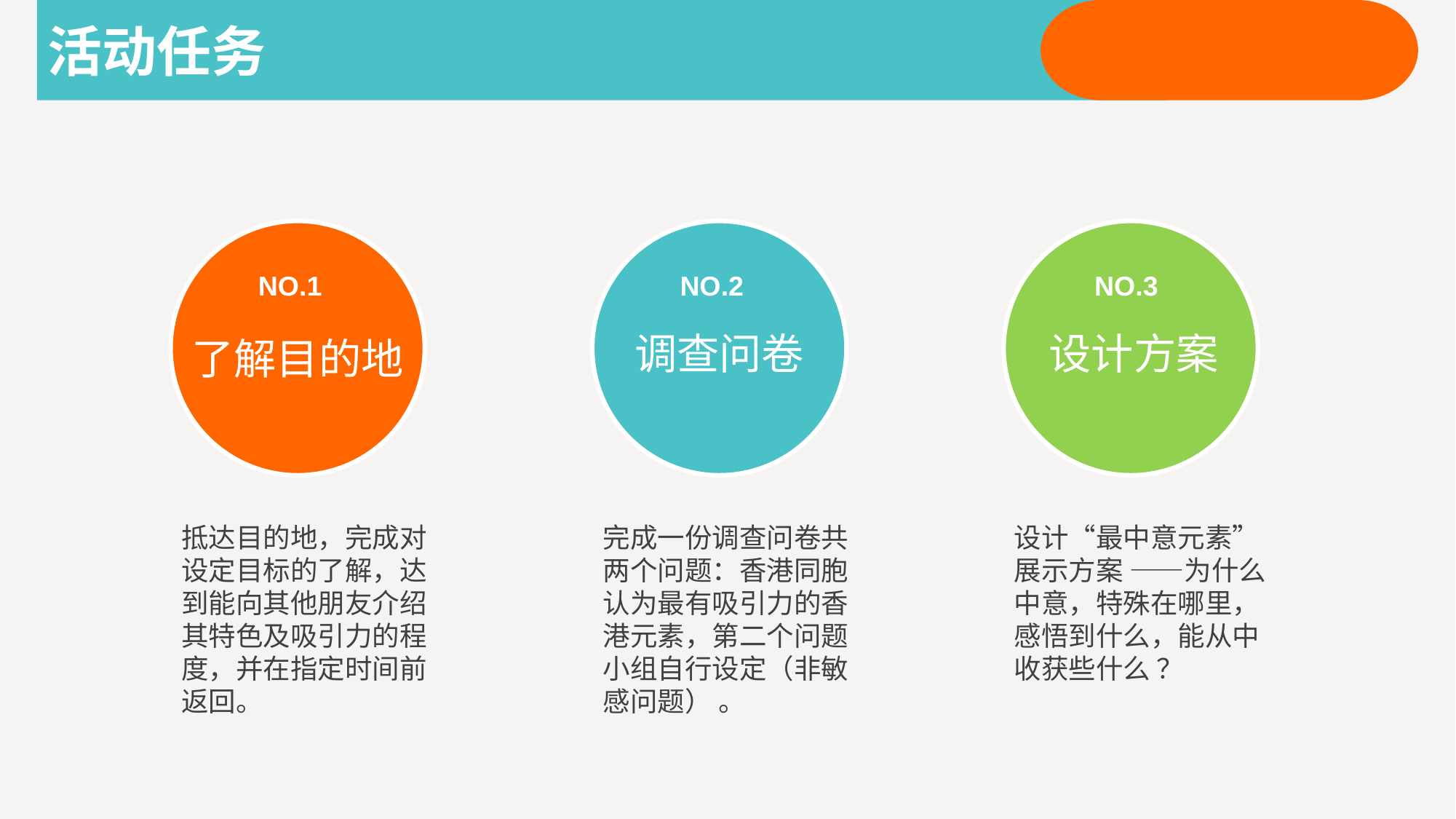

活动任务

NO.1

NO.2
调查问卷

NO.3
设计方案
了解目的地
抵达目的地，完成对设定目标的了解，达到能向其他朋友介绍其特色及吸引力的程度，并在指定时间前返回。
完成一份调查问卷共两个问题：香港同胞认为最有吸引力的香港元素，第二个问题小组自行设定（非敏感问题） 。
设计“最中意元素”展示方案 ——为什么中意，特殊在哪里，感悟到什么，能从中收获些什么 ？